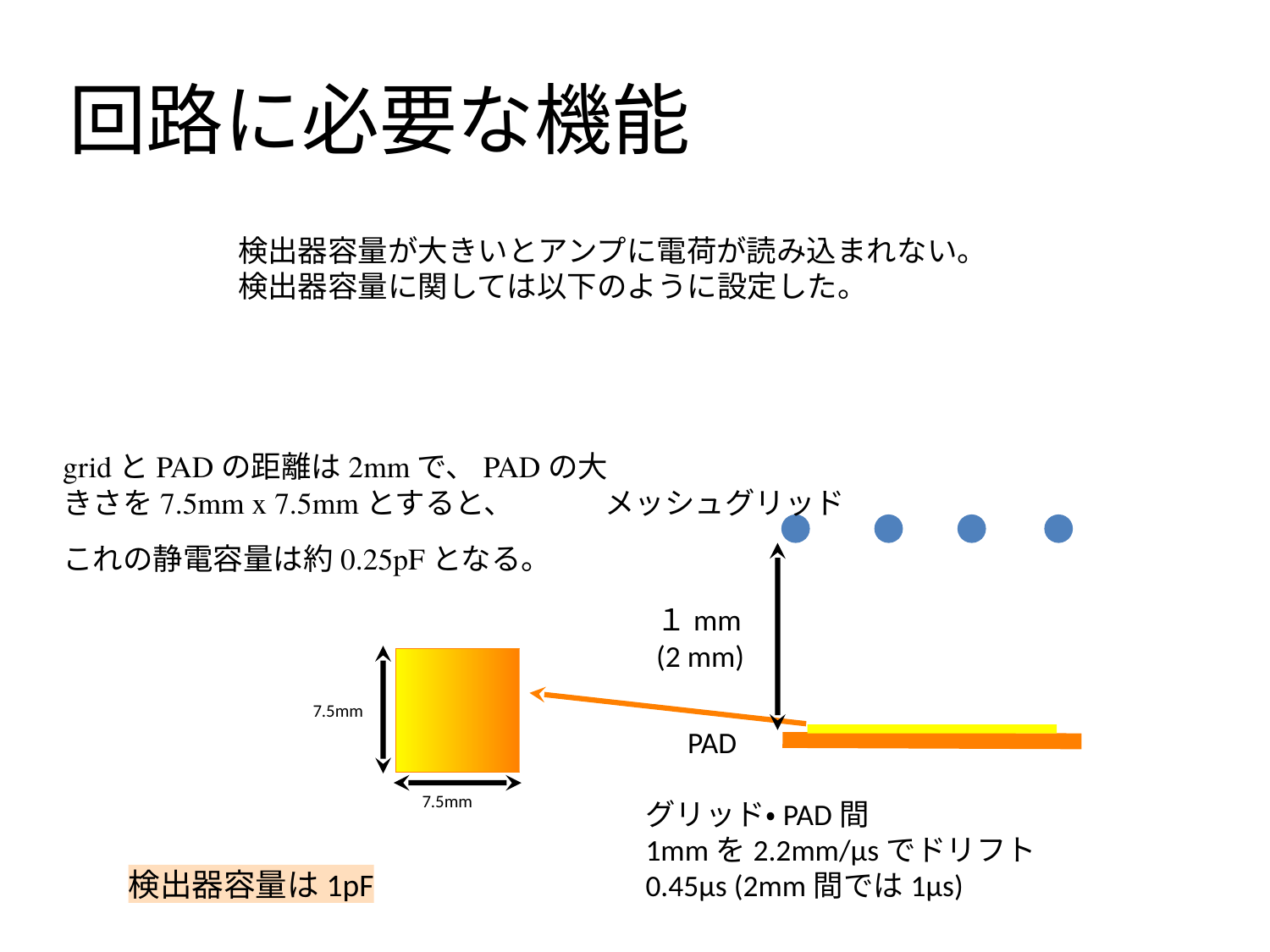

回路に必要な機能
検出器容量が大きいとアンプに電荷が読み込まれない。
検出器容量に関しては以下のように設定した。
gridとPADの距離は2mmで、PADの大きさを7.5mm x 7.5mmとすると、
これの静電容量は約0.25pFとなる。
メッシュグリッド

１mm
(2 mm)

7.5mm

7.5mm

PAD

グリッド・PAD間
1mmを2.2mm/μsでドリフト
0.45μs (2mm間では1μs)
検出器容量は1pF